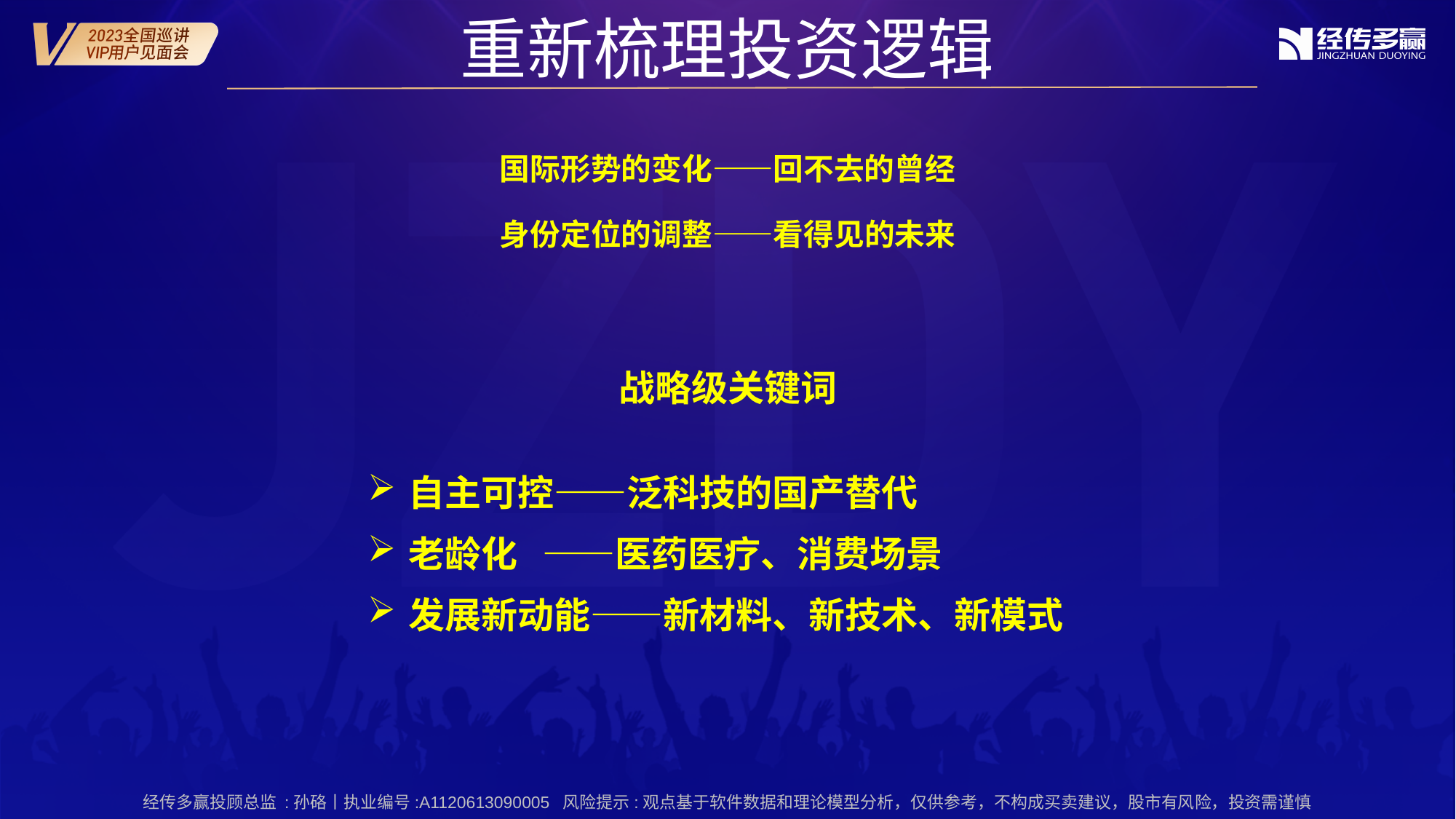

重新梳理投资逻辑
国际形势的变化——回不去的曾经
身份定位的调整——看得见的未来
战略级关键词

自主可控——泛科技的国产替代
老龄化   ——医药医疗、消费场景
发展新动能——新材料、新技术、新模式